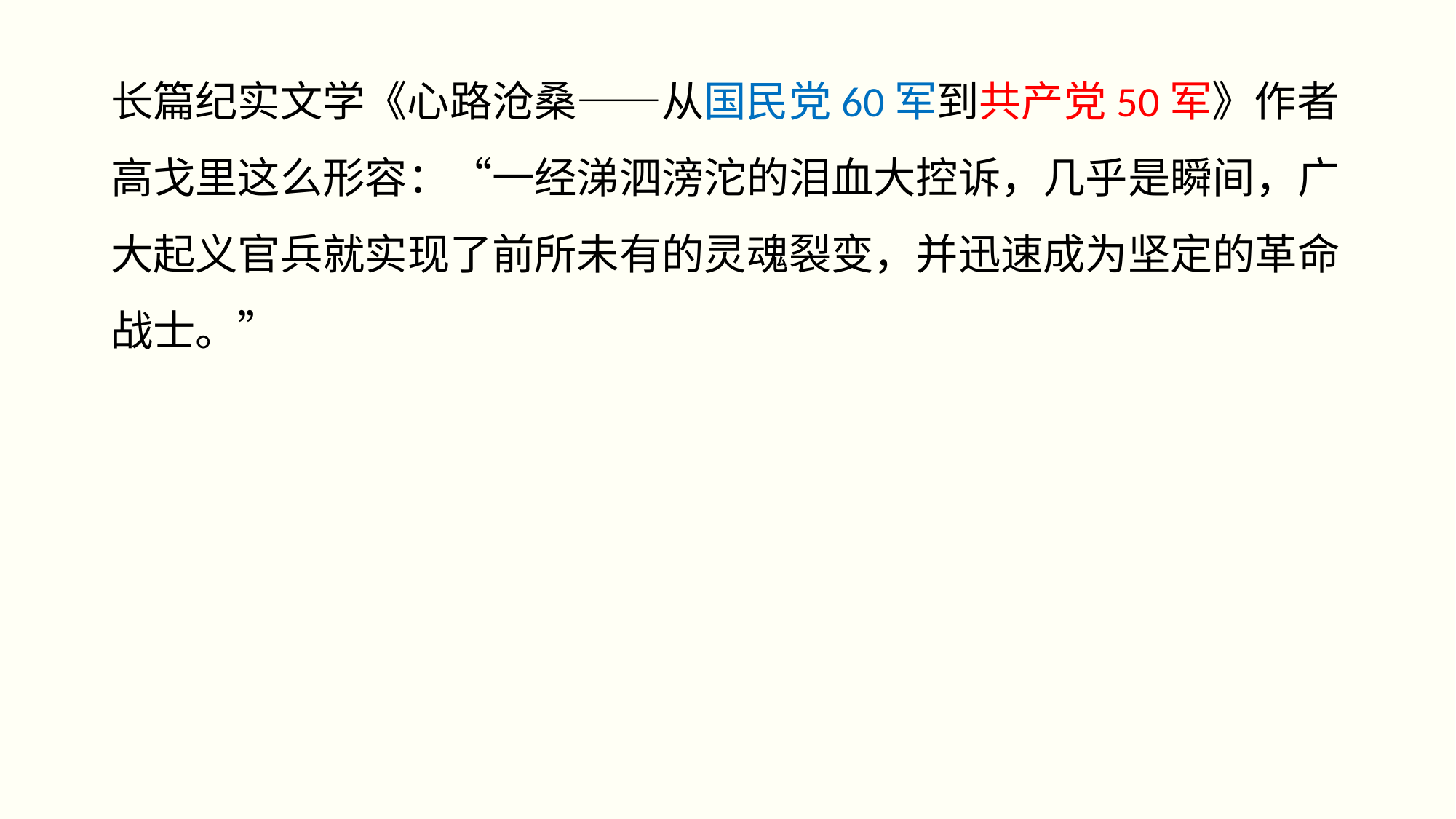

# 长篇纪实文学《心路沧桑——从国民党60军到共产党50军》作者高戈里这么形容：“一经涕泗滂沱的泪血大控诉，几乎是瞬间，广大起义官兵就实现了前所未有的灵魂裂变，并迅速成为坚定的革命战士。”